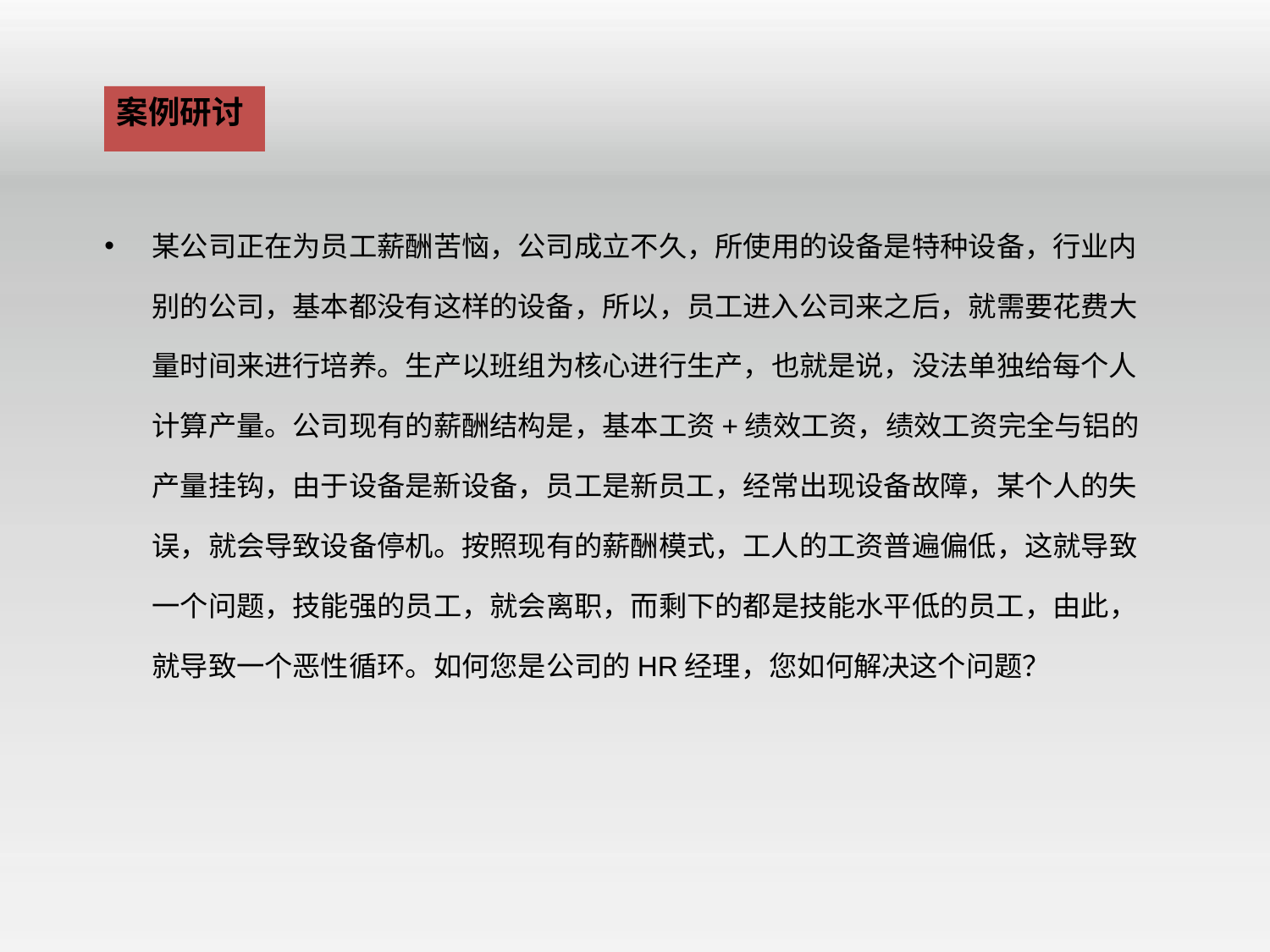

案例研讨
某公司正在为员工薪酬苦恼，公司成立不久，所使用的设备是特种设备，行业内别的公司，基本都没有这样的设备，所以，员工进入公司来之后，就需要花费大量时间来进行培养。生产以班组为核心进行生产，也就是说，没法单独给每个人计算产量。公司现有的薪酬结构是，基本工资+绩效工资，绩效工资完全与铝的产量挂钩，由于设备是新设备，员工是新员工，经常出现设备故障，某个人的失误，就会导致设备停机。按照现有的薪酬模式，工人的工资普遍偏低，这就导致一个问题，技能强的员工，就会离职，而剩下的都是技能水平低的员工，由此，就导致一个恶性循环。如何您是公司的HR经理，您如何解决这个问题？